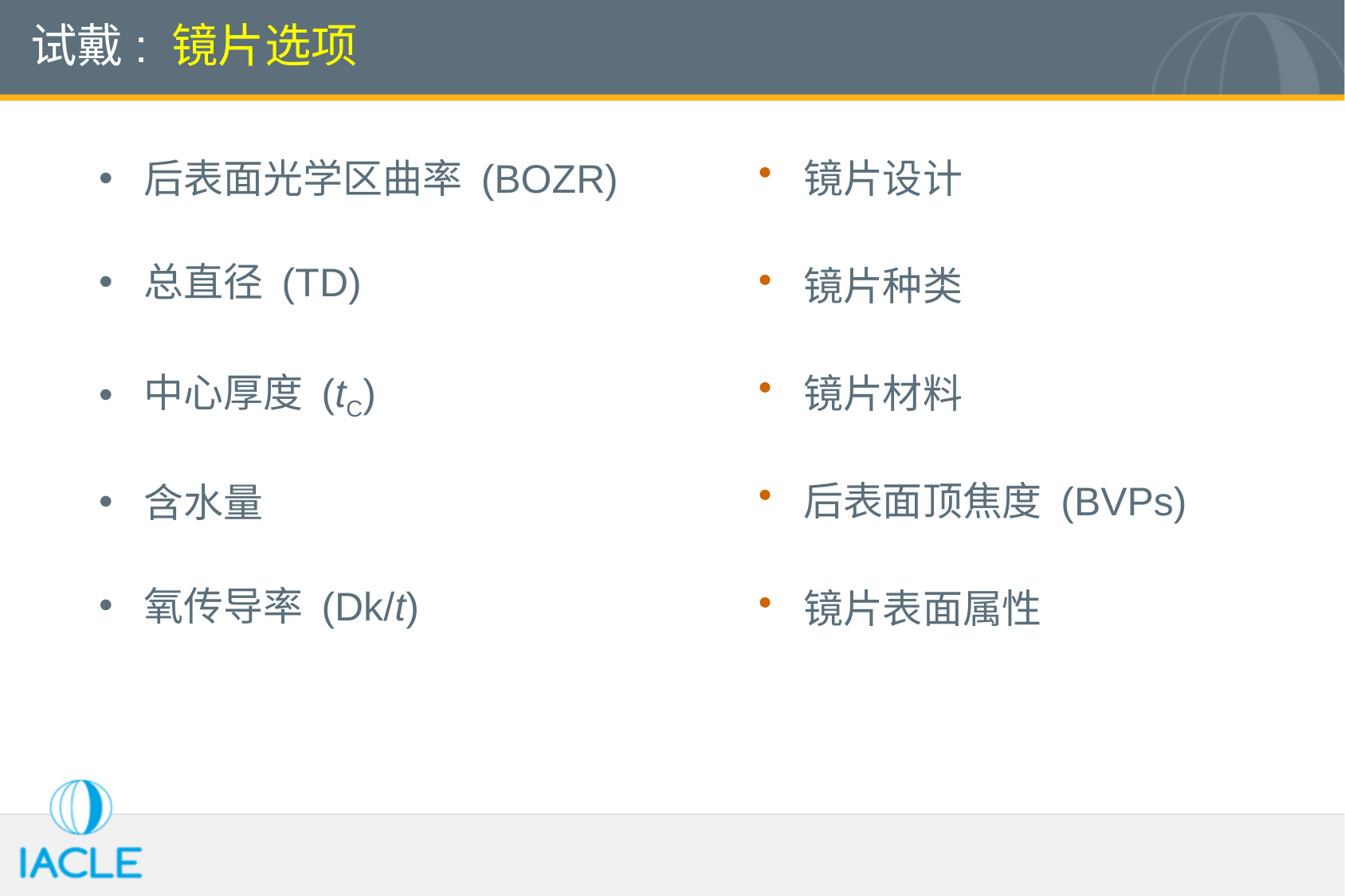

# 试戴: 镜片选项
镜片设计
镜片种类
镜片材料
后表面顶焦度 (BVPs)
镜片表面属性

后表面光学区曲率 (BOZR)
总直径 (TD)
中心厚度 (tC)
含水量
氧传导率 (Dk/t)